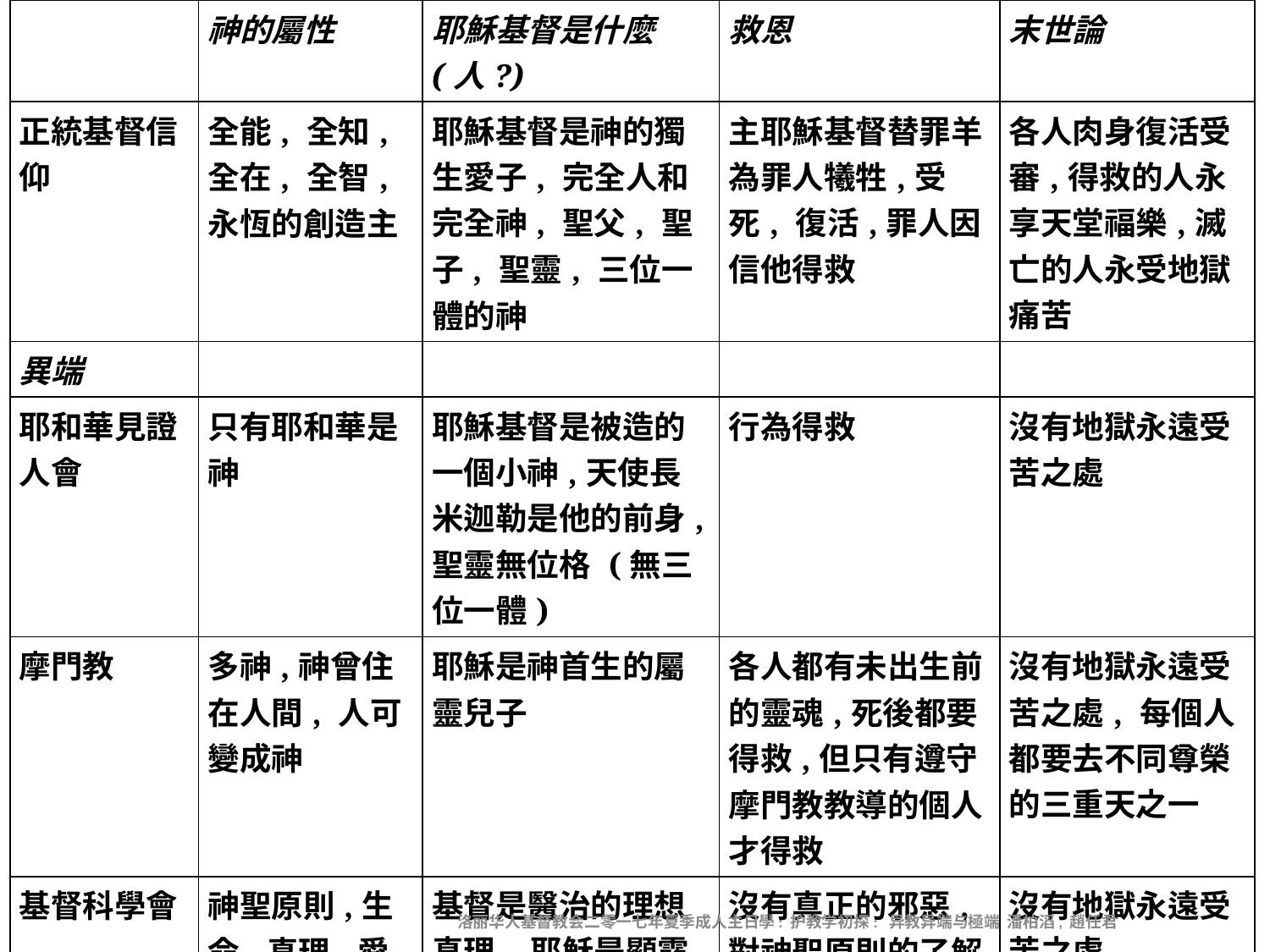

|  | 神的屬性 | 耶穌基督是什麼 (人?) | 救恩 | 末世論 |
| --- | --- | --- | --- | --- |
| 正統基督信仰 | 全能, 全知, 全在, 全智, 永恆的創造主 | 耶穌基督是神的獨生愛子, 完全人和完全神, 聖父, 聖子, 聖靈, 三位一體的神 | 主耶穌基督替罪羊為罪人犧牲,受死, 復活,罪人因信他得救 | 各人肉身復活受審,得救的人永享天堂福樂,滅亡的人永受地獄痛苦 |
| 異端 |  |  |  |  |
| 耶和華見證人會 | 只有耶和華是神 | 耶穌基督是被造的一個小神,天使長米迦勒是他的前身, 聖靈無位格 (無三位一體) | 行為得救 | 沒有地獄永遠受苦之處 |
| 摩門教 | 多神,神曾住在人間, 人可變成神 | 耶穌是神首生的屬靈兒子 | 各人都有未出生前的靈魂,死後都要得救,但只有遵守摩門教教導的個人才得救 | 沒有地獄永遠受苦之處, 每個人都要去不同尊榮的三重天之一 |
| 基督科學會 | 神聖原則,生命,真理,愛,靈,思想,神就是被造物世界 | 基督是醫治的理想真理, 耶穌是顯露這真理的理想人物 | 沒有真正的邪惡, 對神聖原則的了解便是得救 | 沒有地獄永遠受苦之處, |

洛丽华人基督教会二零一七年夏季成人主日學: 护教学初探:  异教异端与極端  潘柏滔, 趙任君